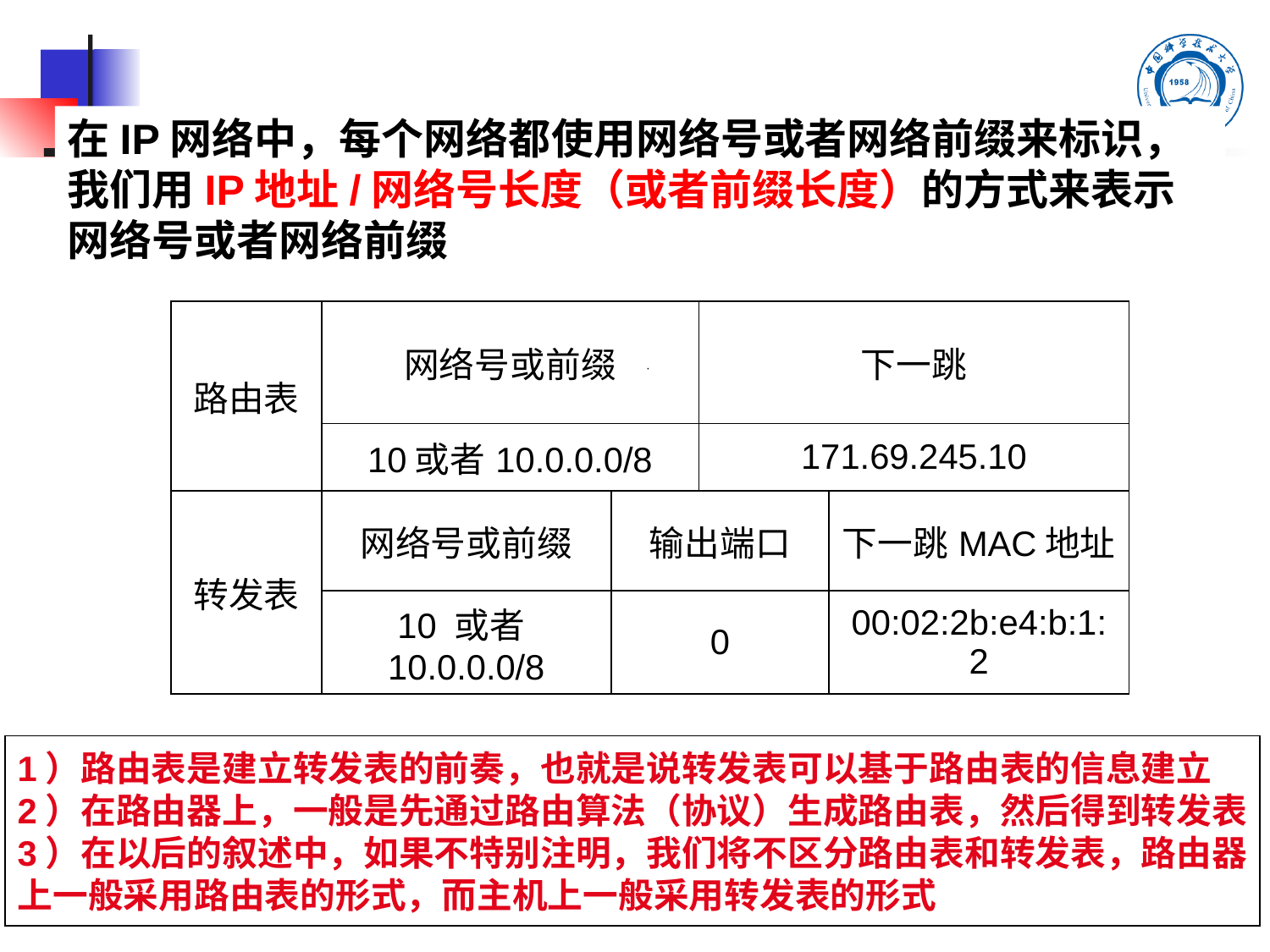

在IP网络中，每个网络都使用网络号或者网络前缀来标识，我们用IP地址/网络号长度（或者前缀长度）的方式来表示网络号或者网络前缀
| 路由表 | 网络号或前缀 |  | 下一跳 |  |
| --- | --- | --- | --- | --- |
|  | 10或者10.0.0.0/8 |  | 171.69.245.10 |  |
| 转发表 | 网络号或前缀 | 输出端口 |  | 下一跳MAC地址 |
|  | 10 或者10.0.0.0/8 | 0 |  | 00:02:2b:e4:b:1:2 |

1）路由表是建立转发表的前奏，也就是说转发表可以基于路由表的信息建立
2）在路由器上，一般是先通过路由算法（协议）生成路由表，然后得到转发表
3）在以后的叙述中，如果不特别注明，我们将不区分路由表和转发表，路由器上一般采用路由表的形式，而主机上一般采用转发表的形式
58